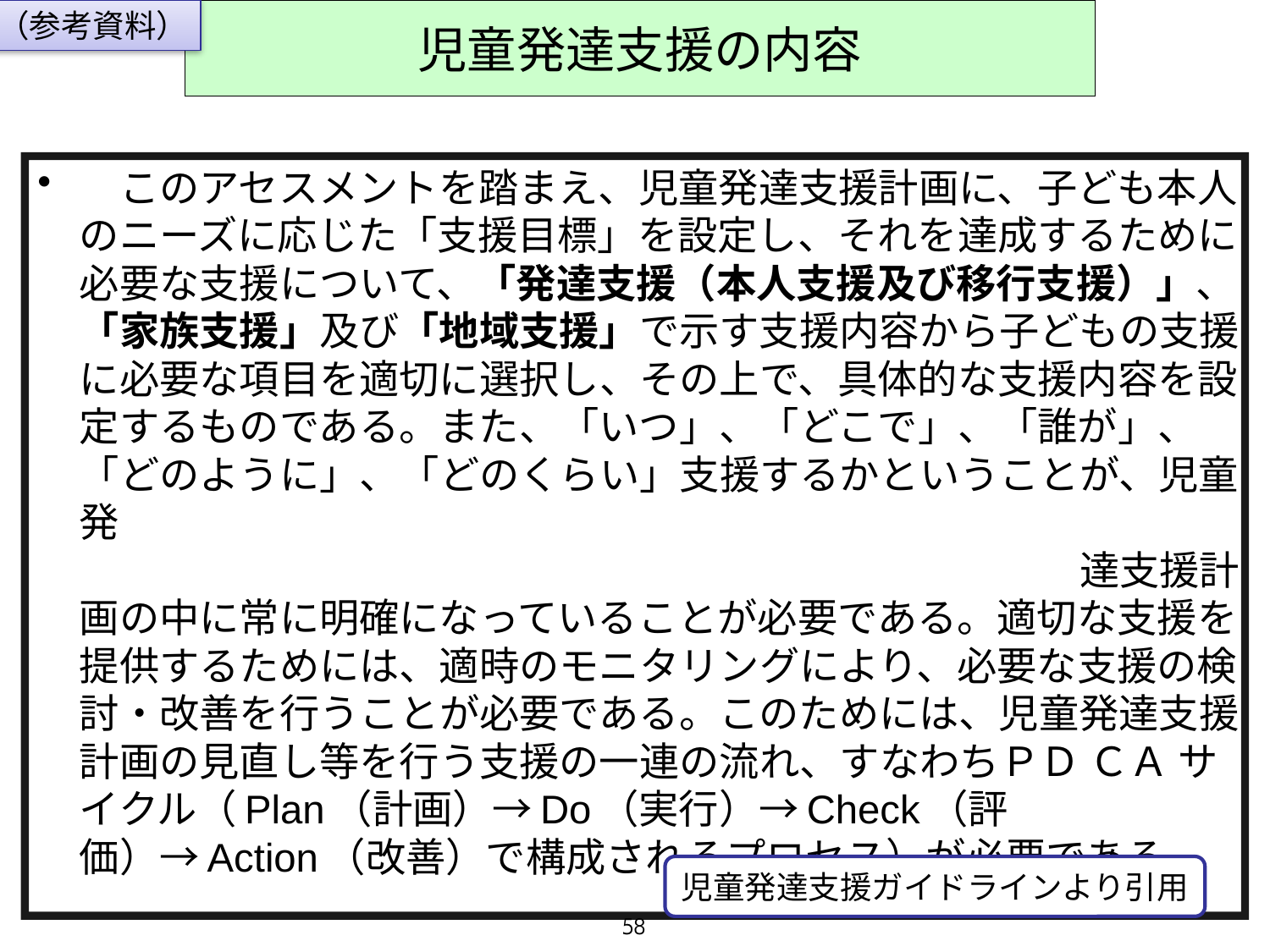

（参考資料）
# 児童発達支援の内容
　このアセスメントを踏まえ、児童発達支援計画に、子ども本人のニーズに応じた「支援目標」を設定し、それを達成するために必要な支援について、「発達支援（本人支援及び移行支援）」、「家族支援」及び「地域支援」で示す支援内容から子どもの支援に必要な項目を適切に選択し、その上で、具体的な支援内容を設定するものである。また、「いつ」、「どこで」、「誰が」、「どのように」、「どのくらい」支援するかということが、児童発　　　　　　　　　　　　　　　　　　　　　　　　　　　　　　　　　　　　　　　　　　　　　　　　　　　　　達支援計画の中に常に明確になっていることが必要である。適切な支援を提供するためには、適時のモニタリングにより、必要な支援の検討・改善を行うことが必要である。このためには、児童発達支援計画の見直し等を行う支援の一連の流れ、すなわちＰＤ ＣＡ サイクル（Plan（計画）→Do（実行）→Check（評価）→Action（改善）で構成されるプロセス）が必要である。
児童発達支援ガイドラインより引用
58